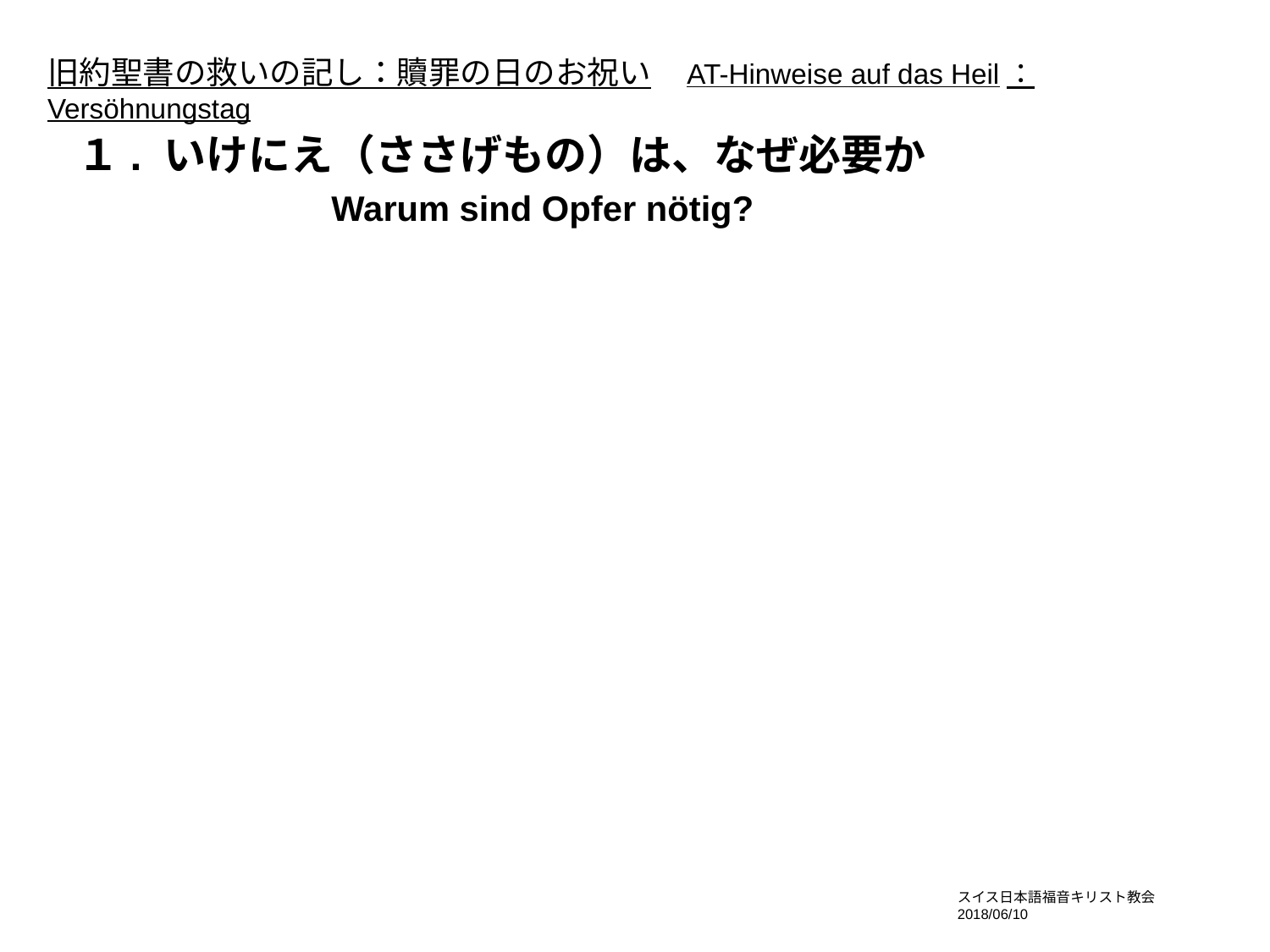

旧約聖書の救いの記し：贖罪の日のお祝い    AT-Hinweise auf das Heil：Versöhnungstag
１. いけにえ（ささげもの）は、なぜ必要か
　	　	Warum sind Opfer nötig?
スイス日本語福音キリスト教会　2018/06/10